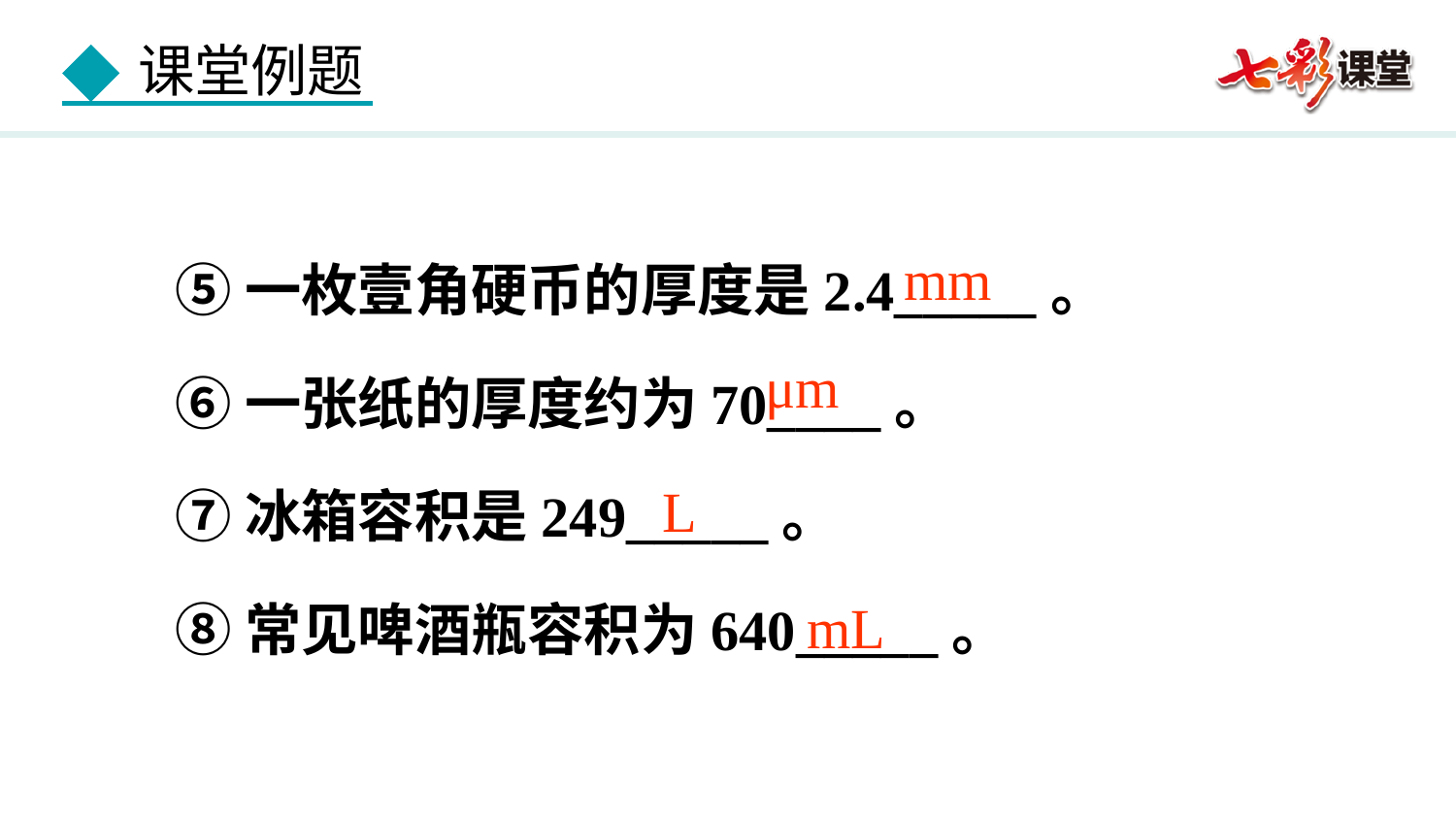

⑤一枚壹角硬币的厚度是2.4_____。
⑥一张纸的厚度约为70____。
⑦冰箱容积是249_____。
⑧常见啤酒瓶容积为640_____。
mm
μm
L
mL